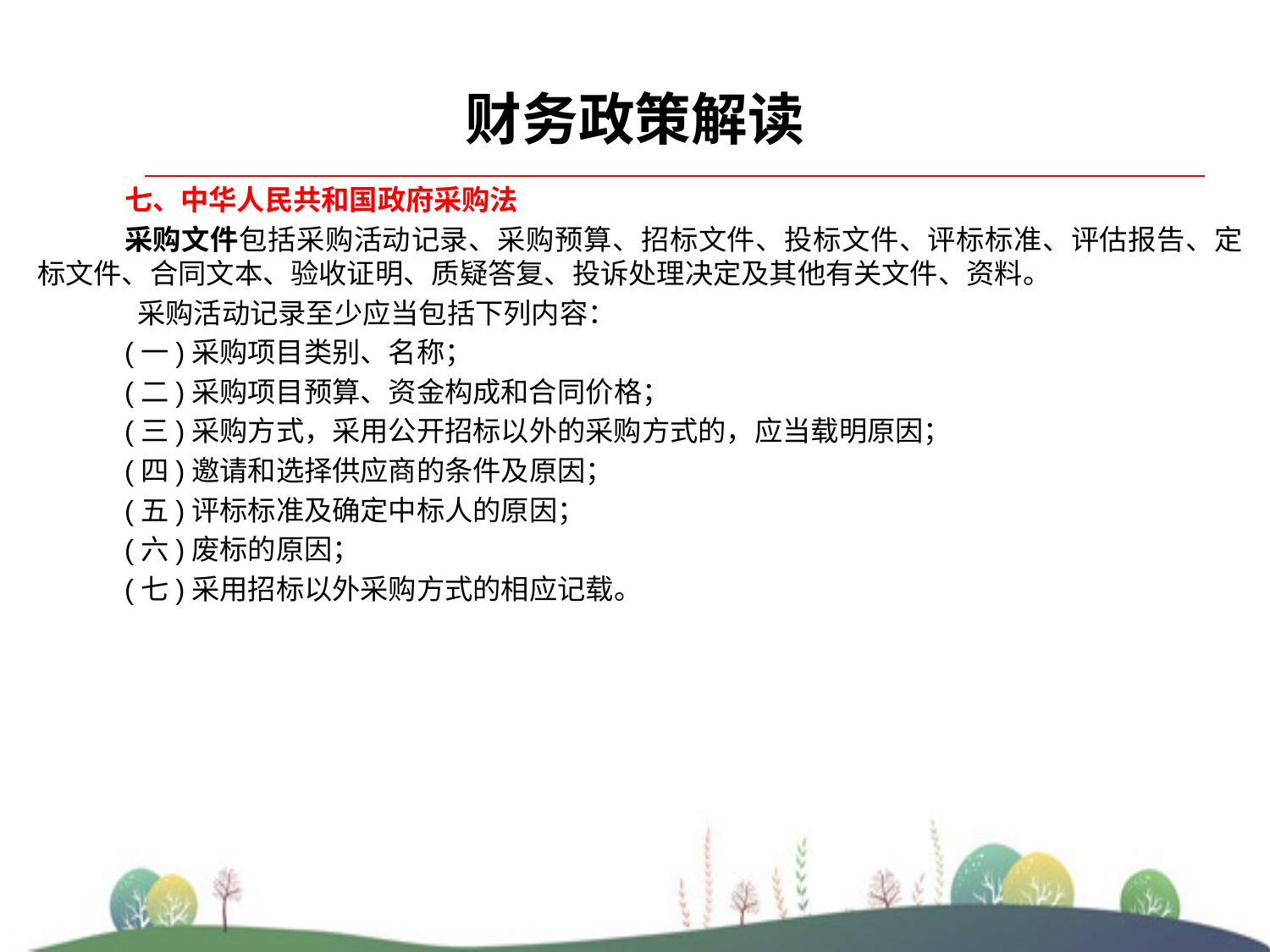

# 财务政策解读
七、中华人民共和国政府采购法
采购文件包括采购活动记录、采购预算、招标文件、投标文件、评标标准、评估报告、定标文件、合同文本、验收证明、质疑答复、投诉处理决定及其他有关文件、资料。
 采购活动记录至少应当包括下列内容：
(一)采购项目类别、名称；
(二)采购项目预算、资金构成和合同价格；
(三)采购方式，采用公开招标以外的采购方式的，应当载明原因；
(四)邀请和选择供应商的条件及原因；
(五)评标标准及确定中标人的原因；
(六)废标的原因；
(七)采用招标以外采购方式的相应记载。